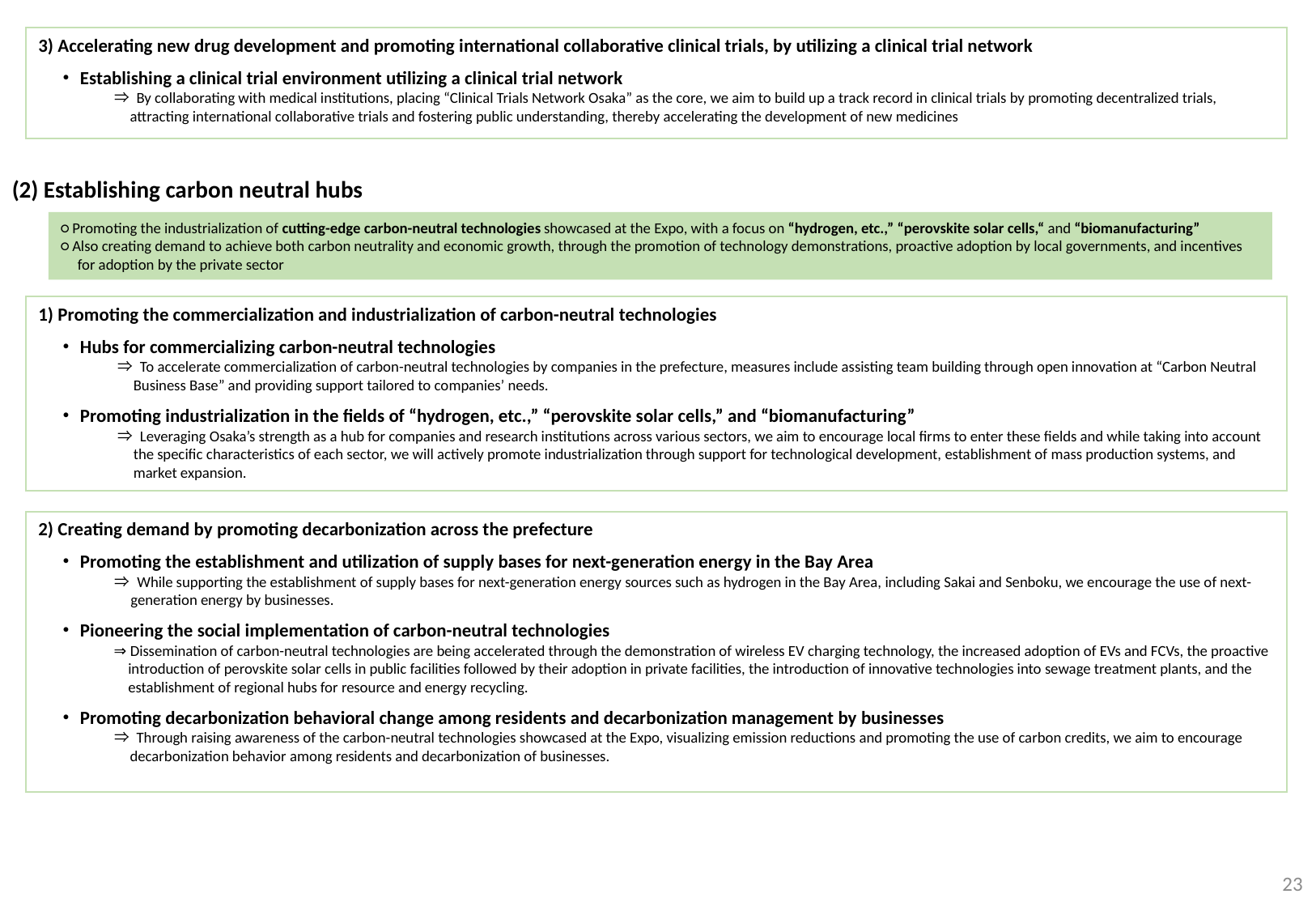

3) Accelerating new drug development and promoting international collaborative clinical trials, by utilizing a clinical trial network
　・Establishing a clinical trial environment utilizing a clinical trial network
　　　　　⇒ By collaborating with medical institutions, placing “Clinical Trials Network Osaka” as the core, we aim to build up a track record in clinical trials by promoting decentralized trials, attracting international collaborative trials and fostering public understanding, thereby accelerating the development of new medicines
(2) Establishing carbon neutral hubs
○ Promoting the industrialization of cutting-edge carbon-neutral technologies showcased at the Expo, with a focus on “hydrogen, etc.,” “perovskite solar cells,“ and “biomanufacturing”
○ Also creating demand to achieve both carbon neutrality and economic growth, through the promotion of technology demonstrations, proactive adoption by local governments, and incentives for adoption by the private sector
1) Promoting the commercialization and industrialization of carbon-neutral technologies
　・Hubs for commercializing carbon-neutral technologies
　　　　　 ⇒ To accelerate commercialization of carbon-neutral technologies by companies in the prefecture, measures include assisting team building through open innovation at “Carbon Neutral Business Base” and providing support tailored to companies’ needs.
　・Promoting industrialization in the fields of “hydrogen, etc.,” “perovskite solar cells,” and “biomanufacturing”
　　　　　 ⇒ Leveraging Osaka’s strength as a hub for companies and research institutions across various sectors, we aim to encourage local firms to enter these fields and while taking into account the specific characteristics of each sector, we will actively promote industrialization through support for technological development, establishment of mass production systems, and market expansion.
2) Creating demand by promoting decarbonization across the prefecture
　・Promoting the establishment and utilization of supply bases for next-generation energy in the Bay Area
　　　         ⇒ While supporting the establishment of supply bases for next-generation energy sources such as hydrogen in the Bay Area, including Sakai and Senboku, we encourage the use of next-generation energy by businesses.
　・Pioneering the social implementation of carbon-neutral technologies
                      ⇒ Dissemination of carbon-neutral technologies are being accelerated through the demonstration of wireless EV charging technology, the increased adoption of EVs and FCVs, the proactive introduction of perovskite solar cells in public facilities followed by their adoption in private facilities, the introduction of innovative technologies into sewage treatment plants, and the establishment of regional hubs for resource and energy recycling.
　・Promoting decarbonization behavioral change among residents and decarbonization management by businesses
　　　　　⇒ Through raising awareness of the carbon-neutral technologies showcased at the Expo, visualizing emission reductions and promoting the use of carbon credits, we aim to encourage decarbonization behavior among residents and decarbonization of businesses.

23